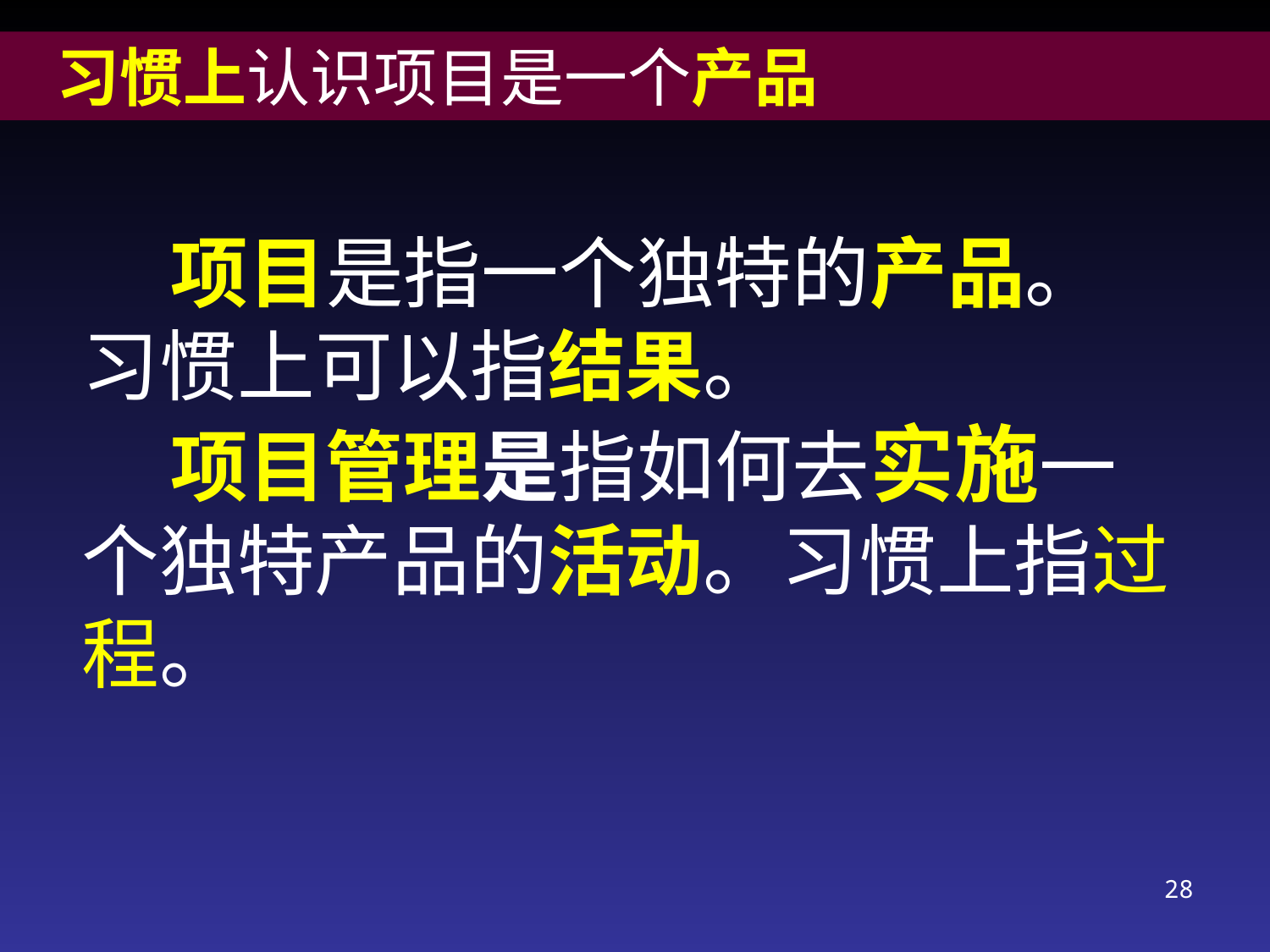

习惯上认识项目是一个产品
    项目是指一个独特的产品。习惯上可以指结果。
    项目管理是指如何去实施一个独特产品的活动。习惯上指过程。
28